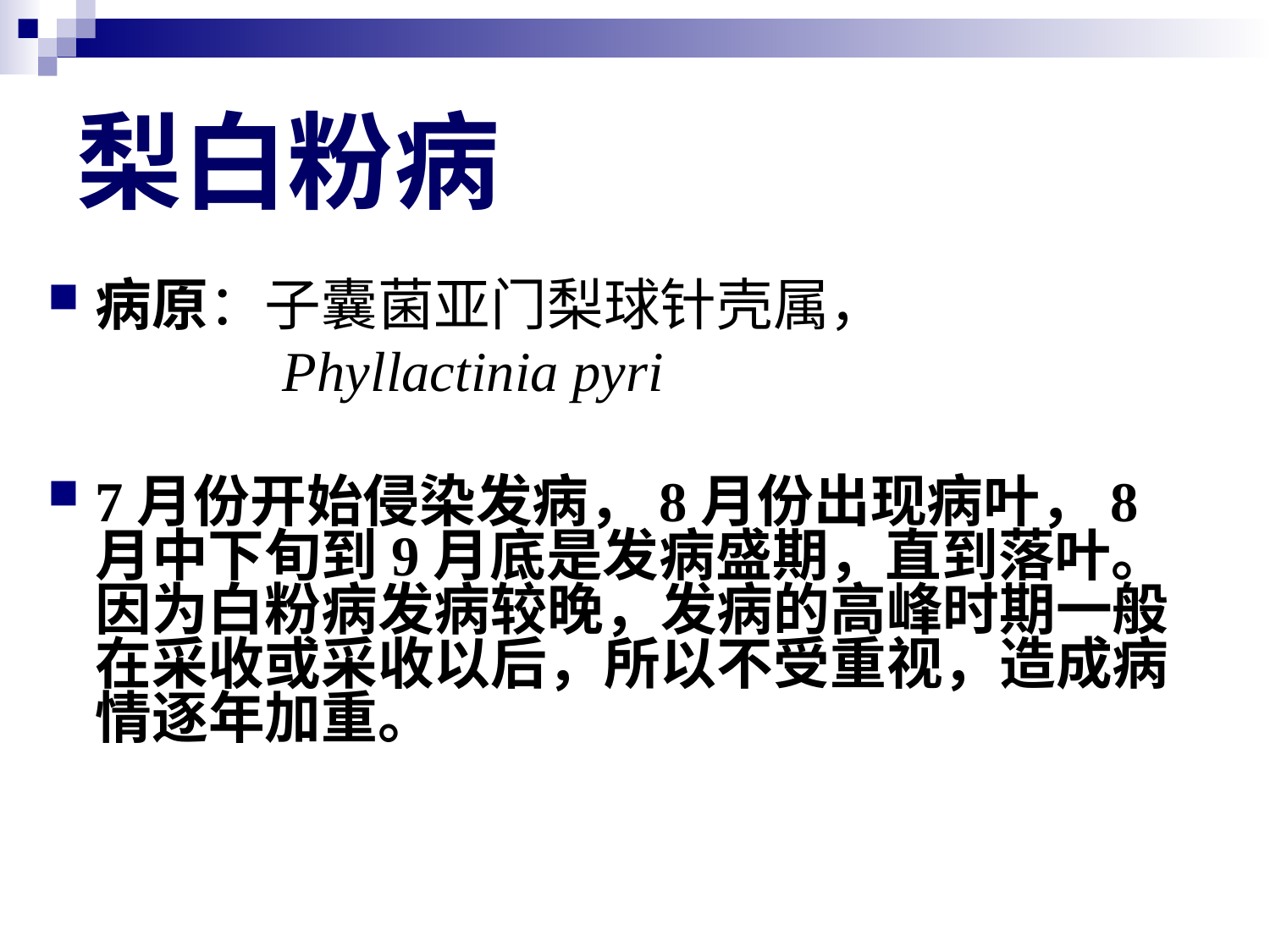

# 梨白粉病
病原：子囊菌亚门梨球针壳属，
               Phyllactinia pyri

7月份开始侵染发病，8月份出现病叶，8月中下旬到9月底是发病盛期，直到落叶。因为白粉病发病较晚，发病的高峰时期一般在采收或采收以后，所以不受重视，造成病情逐年加重。